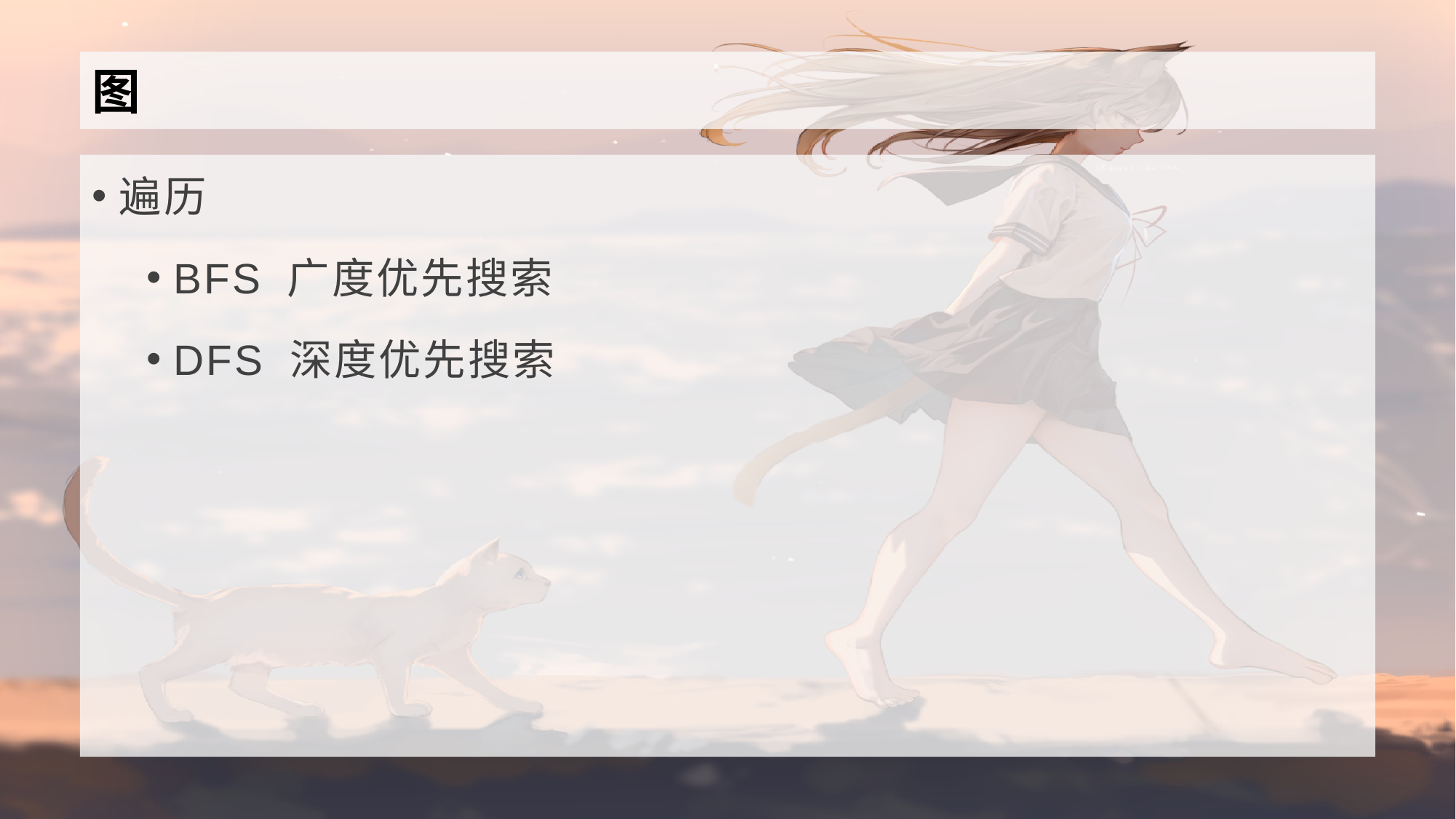

# 图
遍历
BFS 广度优先搜索
DFS 深度优先搜索